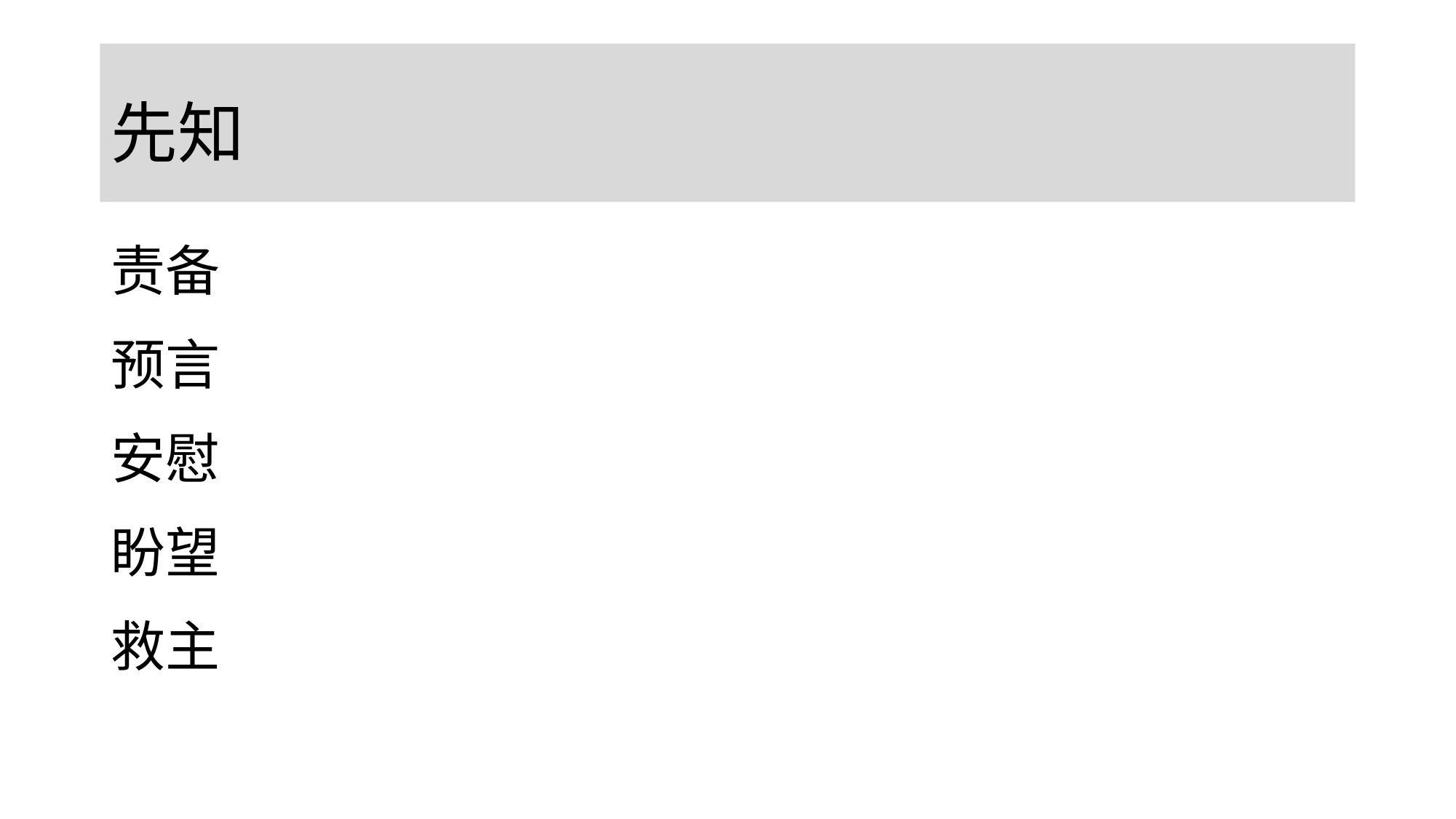

# 先知
责备
预言
安慰
盼望
救主